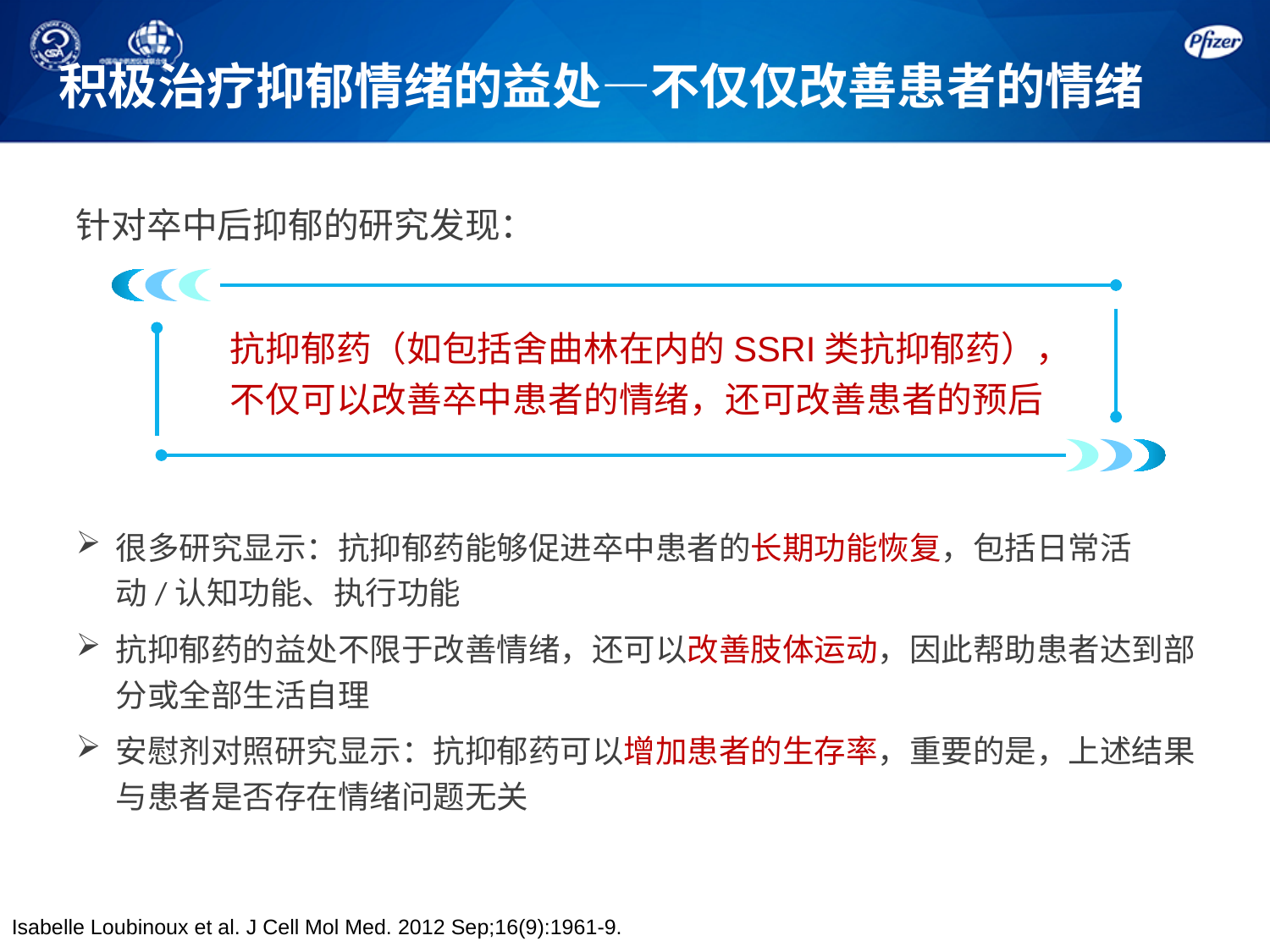

积极治疗抑郁情绪的益处—不仅仅改善患者的情绪
针对卒中后抑郁的研究发现：

抗抑郁药（如包括舍曲林在内的SSRI类抗抑郁药），不仅可以改善卒中患者的情绪，还可改善患者的预后

很多研究显示：抗抑郁药能够促进卒中患者的长期功能恢复，包括日常活动/认知功能、执行功能
抗抑郁药的益处不限于改善情绪，还可以改善肢体运动，因此帮助患者达到部分或全部生活自理
安慰剂对照研究显示：抗抑郁药可以增加患者的生存率，重要的是，上述结果与患者是否存在情绪问题无关
Isabelle Loubinoux et al. J Cell Mol Med. 2012 Sep;16(9):1961-9.